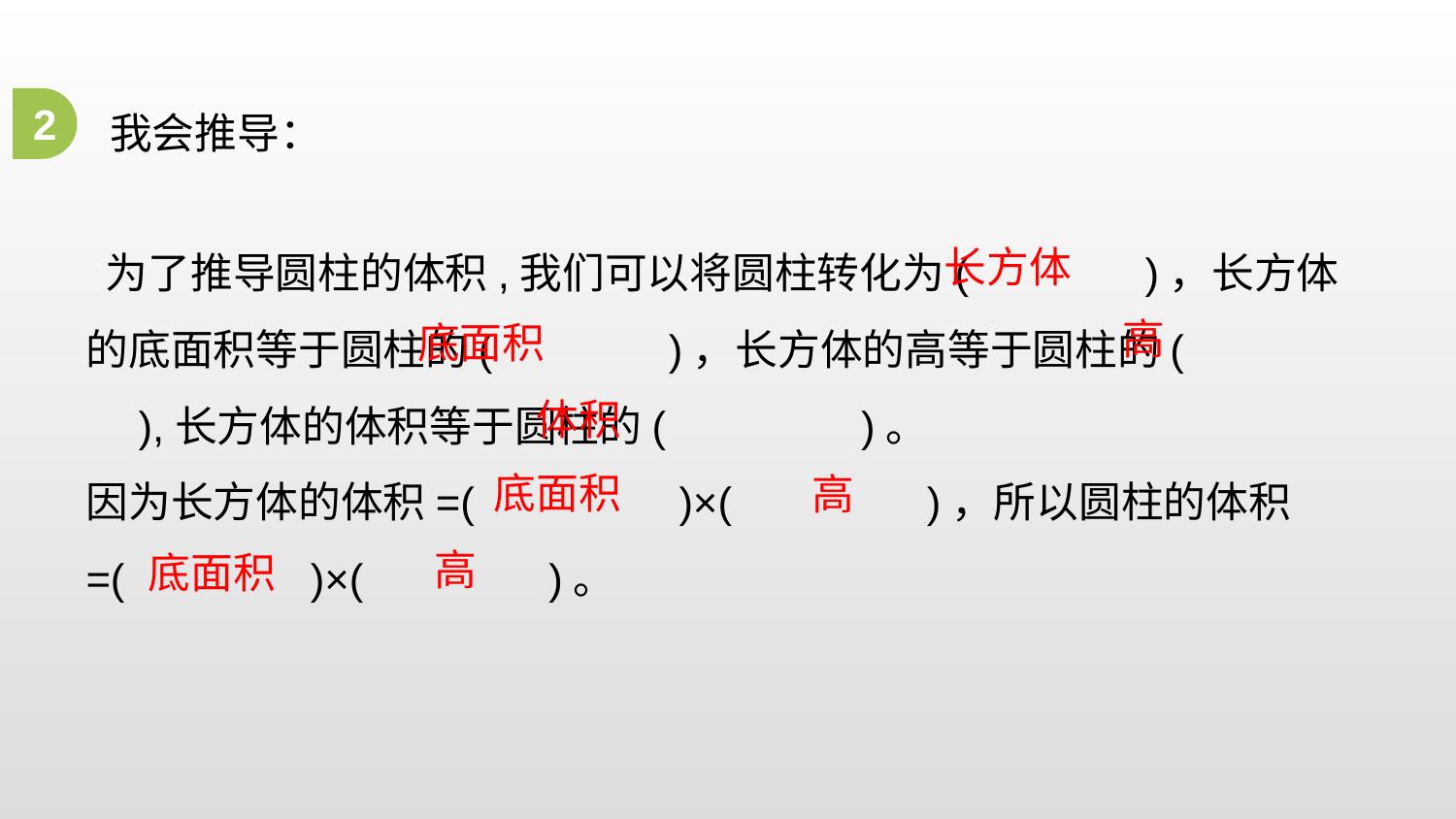

2
我会推导：
 为了推导圆柱的体积,我们可以将圆柱转化为(　   　　)，长方体的底面积等于圆柱的(　   　　)，长方体的高等于圆柱的(　    　　),长方体的体积等于圆柱的(　　　     )。
因为长方体的体积=(　　      　)×(　     　　)，所以圆柱的体积=(　　    　)×(　    　　)。
长方体
高
底面积
体积
底面积
高
高
底面积